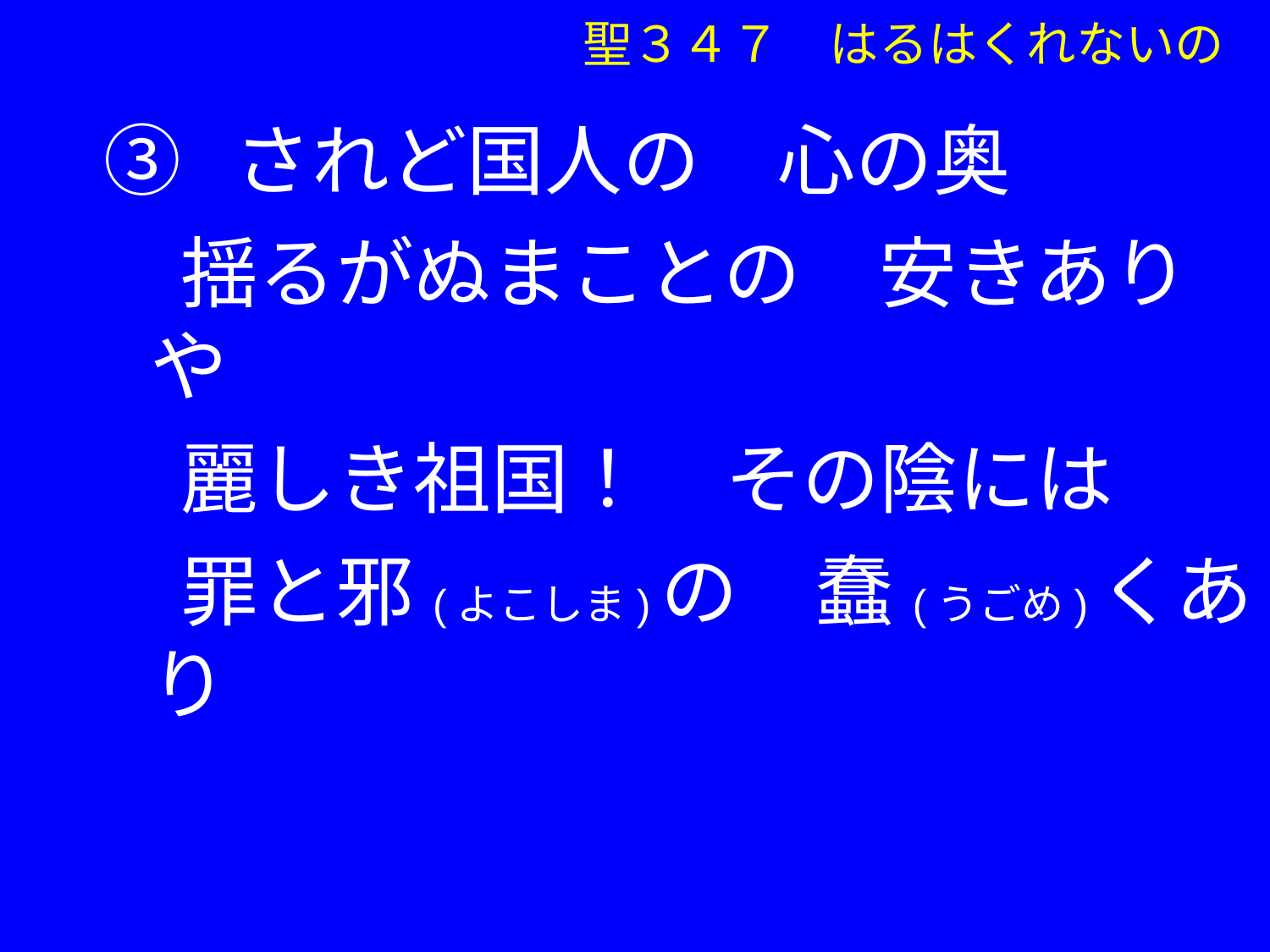

③  されど国人の　心の奥
　揺るがぬまことの　安きありや
　麗しき祖国！　その陰には
　罪と邪(よこしま)の　蠢(うごめ)くあり

聖３４７　はるはくれないの